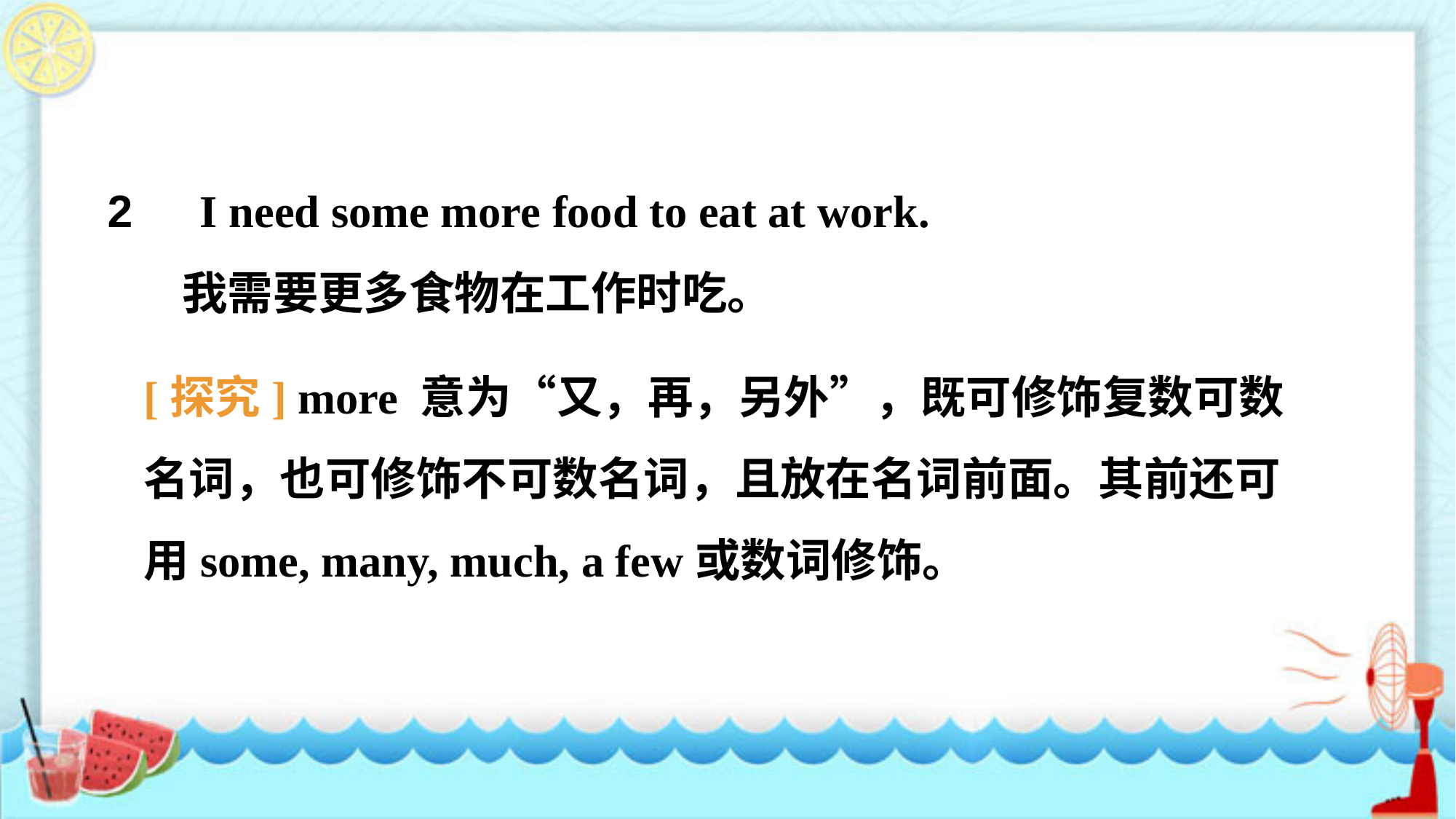

2　I need some more food to eat at work.
           我需要更多食物在工作时吃。

[探究] more 意为“又，再，另外”，既可修饰复数可数名词，也可修饰不可数名词，且放在名词前面。其前还可用some, many, much, a few或数词修饰。